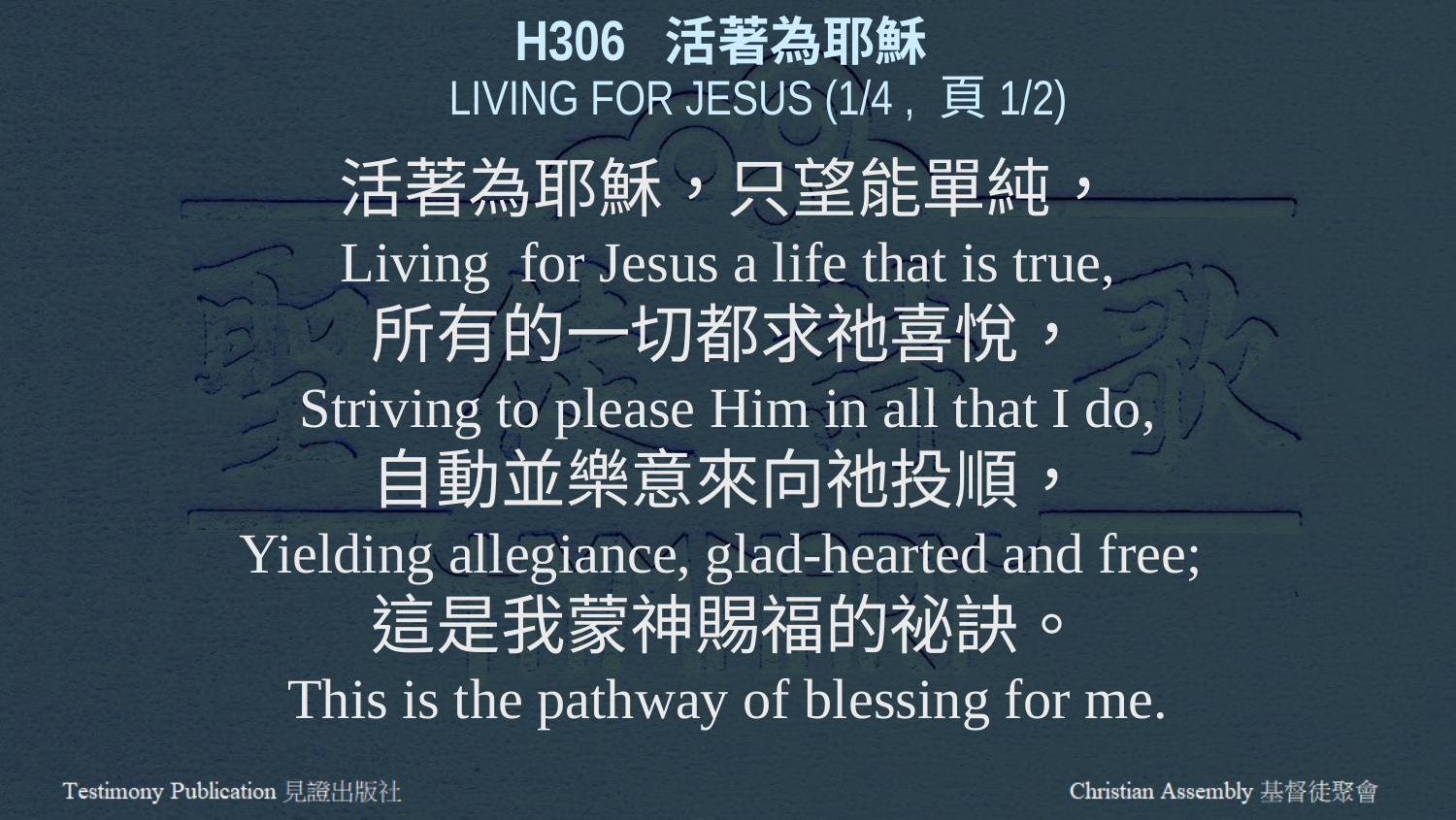

H306  活著為耶穌
LIVING FOR JESUS (1/4 , 頁1/2)
活著為耶穌，只望能單純，
Living  for Jesus a life that is true,
所有的一切都求祂喜悅，
Striving to please Him in all that I do,
自動並樂意來向祂投順，
Yielding allegiance, glad-hearted and free;
這是我蒙神賜福的祕訣。
This is the pathway of blessing for me.